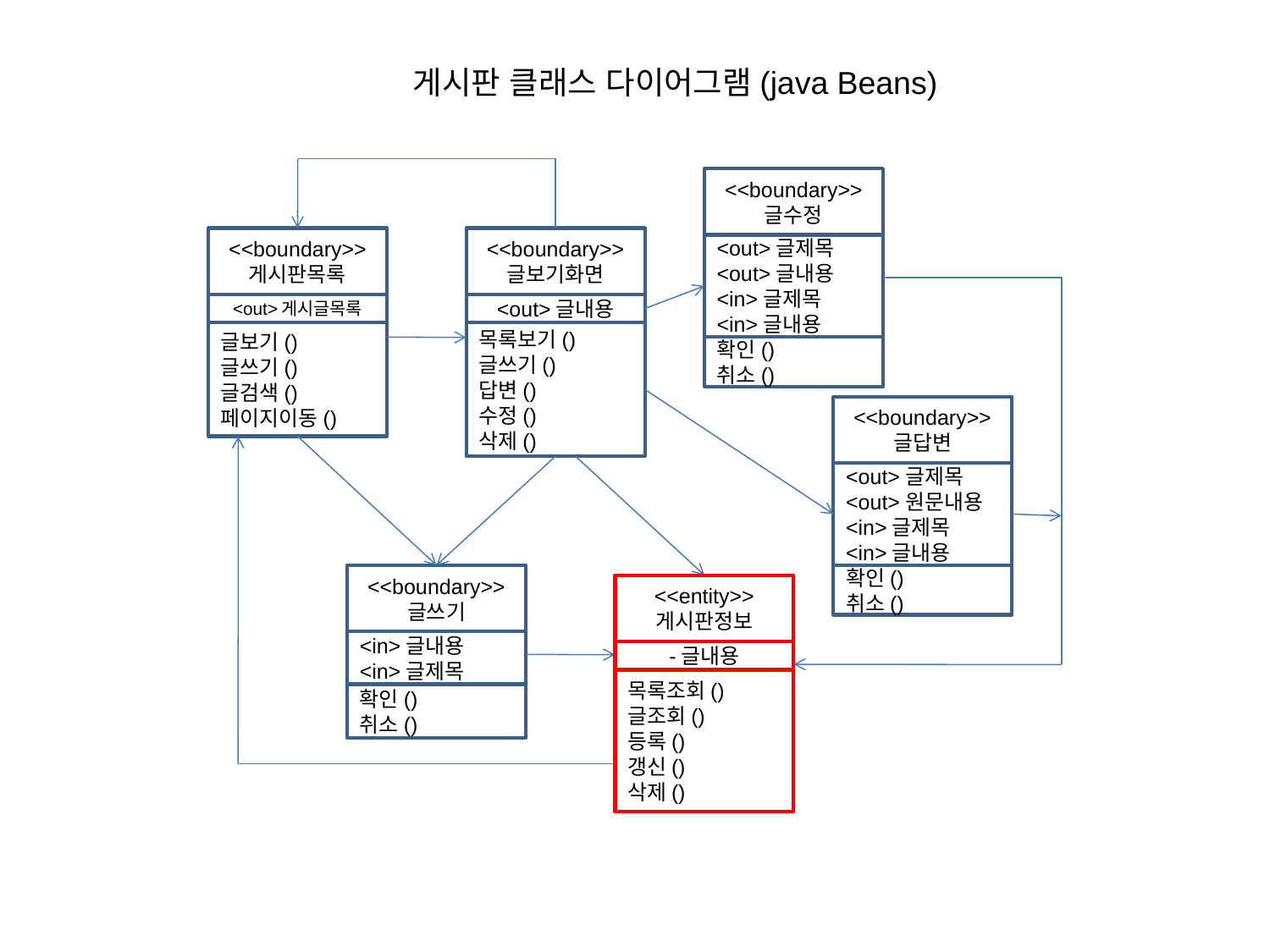

게시판 클래스 다이어그램(java Beans)
<<boundary>>
글수정
<out>글제목
<out>글내용
<in>글제목
<in>글내용
확인()
취소()
<<boundary>>
게시판목록
<<boundary>>
글보기화면
<out>글내용
목록보기()
글쓰기()
답변()
수정()
삭제()
<out>게시글목록
글보기()
글쓰기()
글검색()
페이지이동()
<<boundary>>
글답변
<out>글제목
<out>원문내용
<in>글제목
<in>글내용
<<boundary>>
글쓰기
확인()
취소()

<<entity>>
게시판정보
-글내용
목록조회()
글조회()
등록()
갱신()
삭제()
<in>글내용
<in>글제목

확인()
취소()